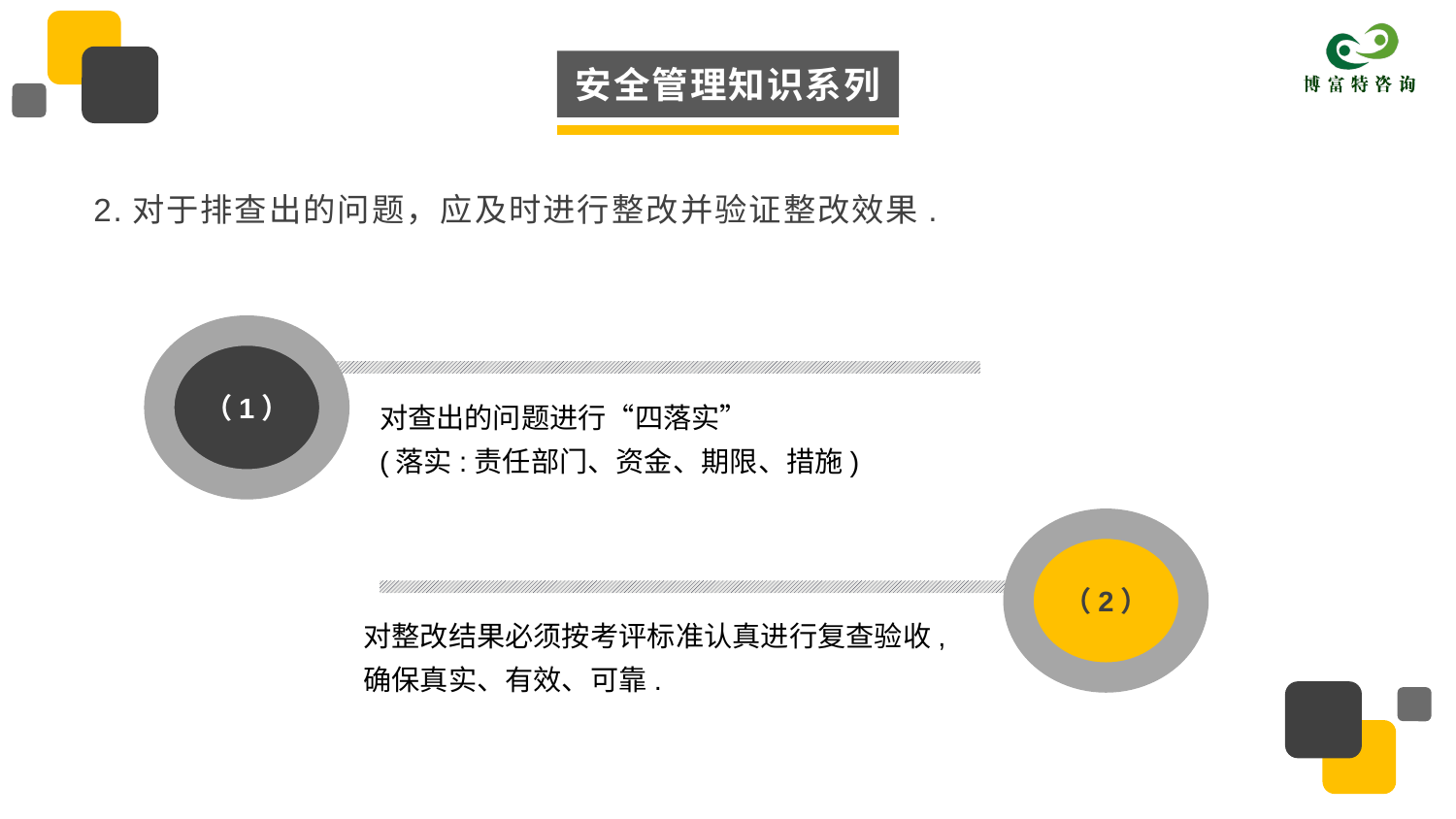

安全管理知识系列
2.对于排查出的问题，应及时进行整改并验证整改效果.
（1）

对查出的问题进行“四落实”
(落实:责任部门、资金、期限、措施)
（2）

对整改结果必须按考评标准认真进行复查验收,确保真实、有效、可靠.